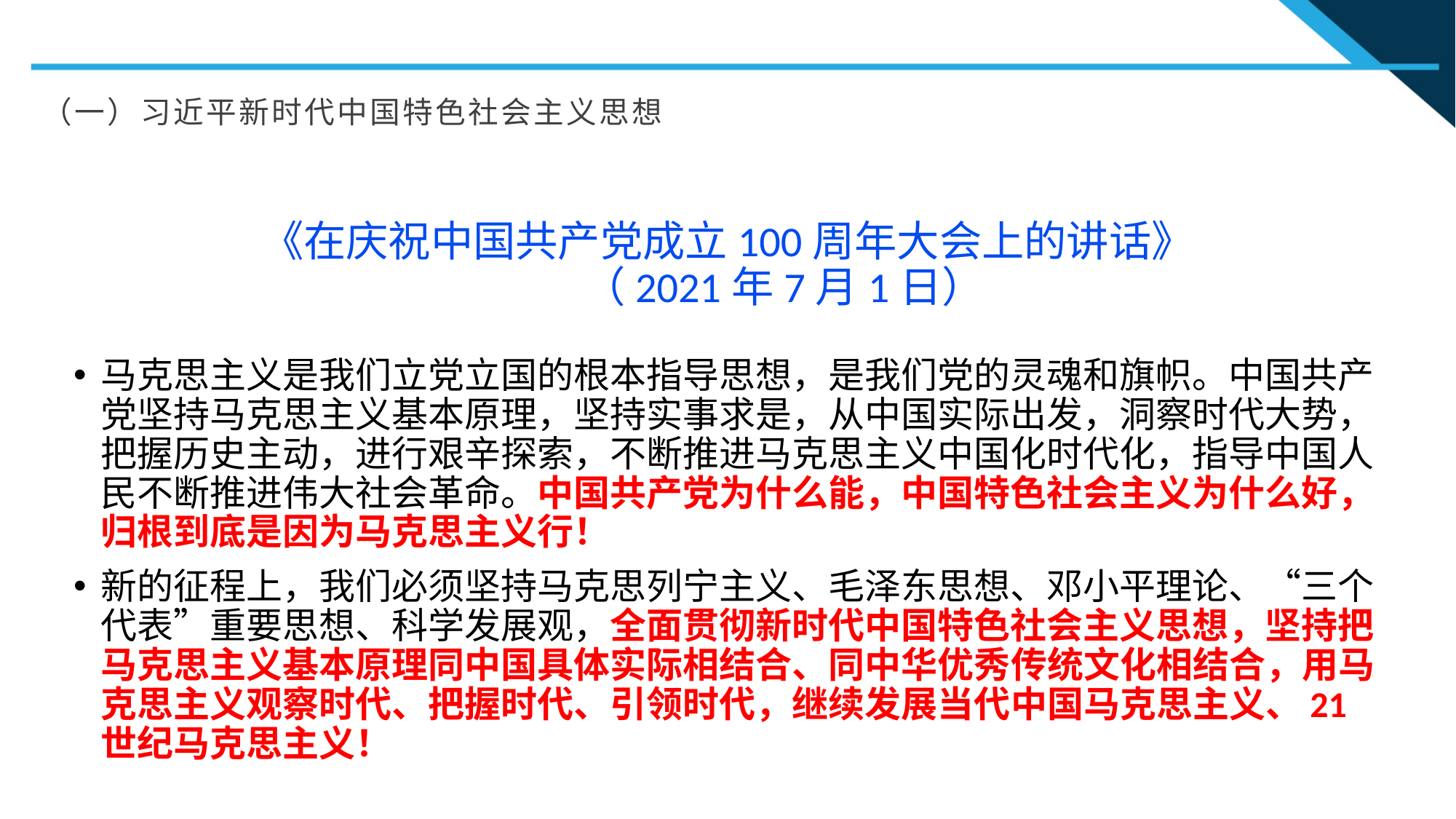

（一）习近平新时代中国特色社会主义思想
《在庆祝中国共产党成立100周年大会上的讲话》
（2021年7月1日）
马克思主义是我们立党立国的根本指导思想，是我们党的灵魂和旗帜。中国共产党坚持马克思主义基本原理，坚持实事求是，从中国实际出发，洞察时代大势，把握历史主动，进行艰辛探索，不断推进马克思主义中国化时代化，指导中国人民不断推进伟大社会革命。中国共产党为什么能，中国特色社会主义为什么好，归根到底是因为马克思主义行！
新的征程上，我们必须坚持马克思列宁主义、毛泽东思想、邓小平理论、“三个代表”重要思想、科学发展观，全面贯彻新时代中国特色社会主义思想，坚持把马克思主义基本原理同中国具体实际相结合、同中华优秀传统文化相结合，用马克思主义观察时代、把握时代、引领时代，继续发展当代中国马克思主义、21世纪马克思主义！